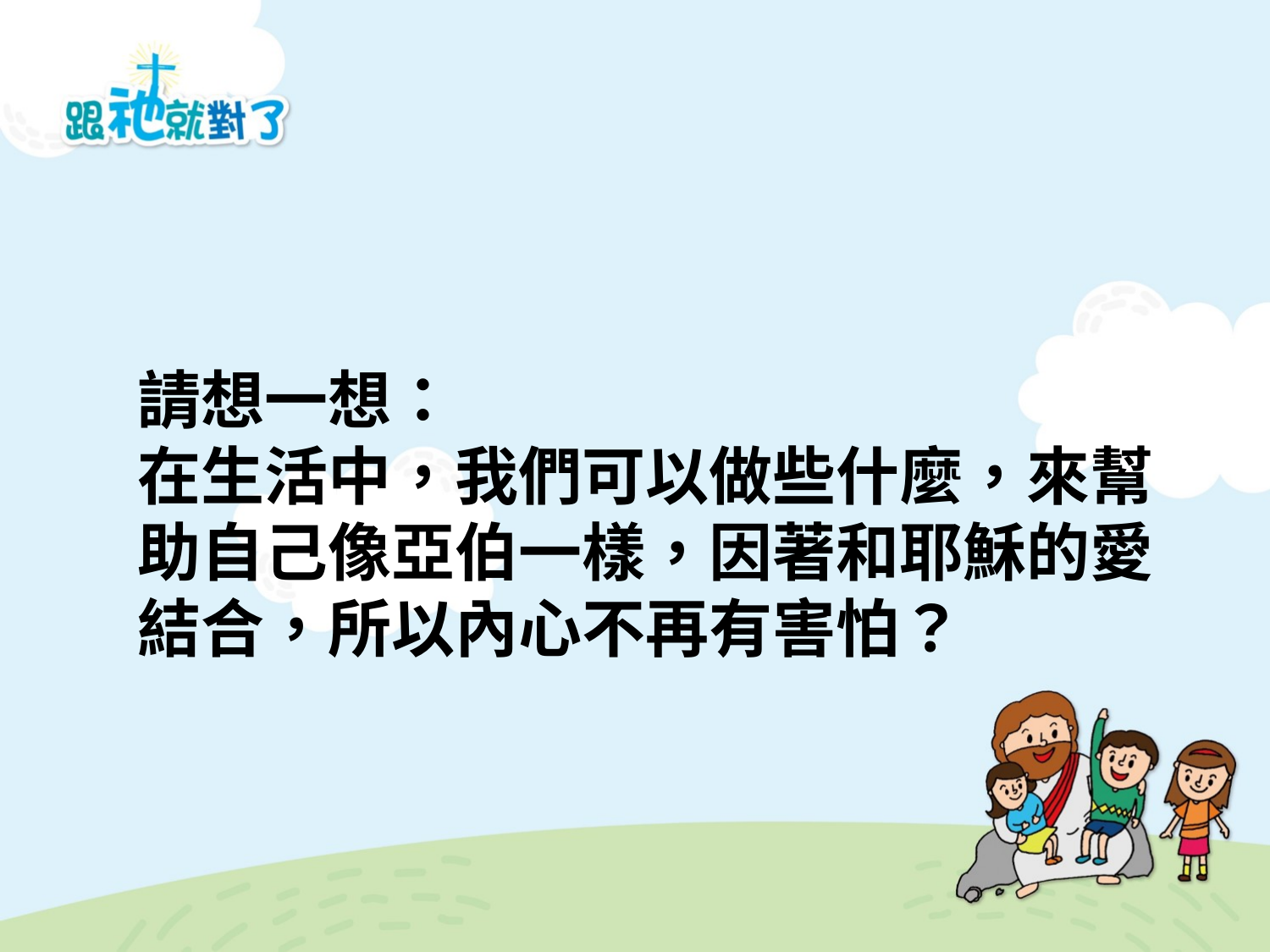

請想一想：
在生活中，我們可以做些什麼，來幫助自己像亞伯一樣，因著和耶穌的愛結合，所以內心不再有害怕？